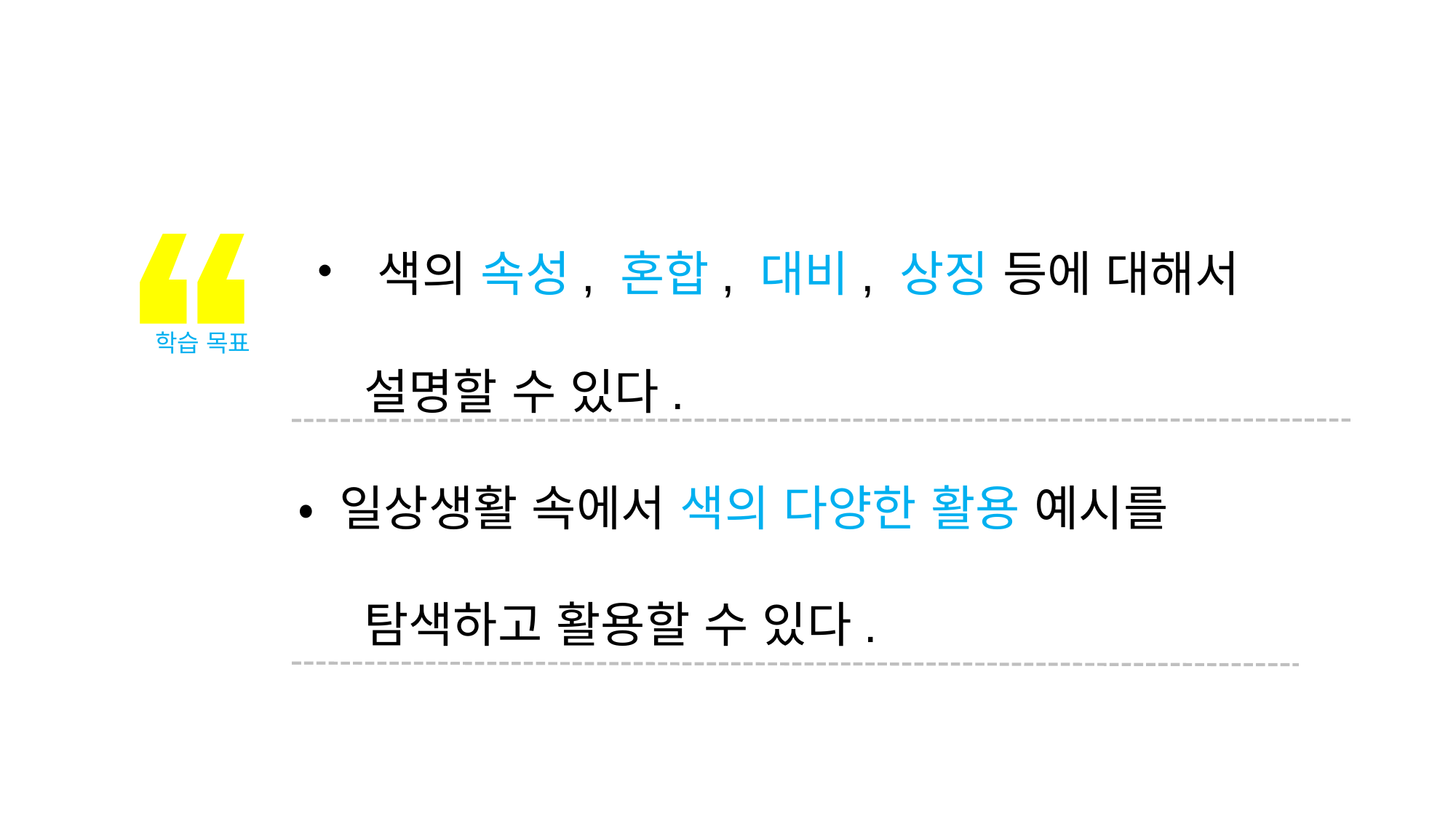

“
• 색의 속성, 혼합, 대비, 상징 등에 대해서
    설명할 수 있다.
• 일상생활 속에서 색의 다양한 활용 예시를
    탐색하고 활용할 수 있다.
학습 목표